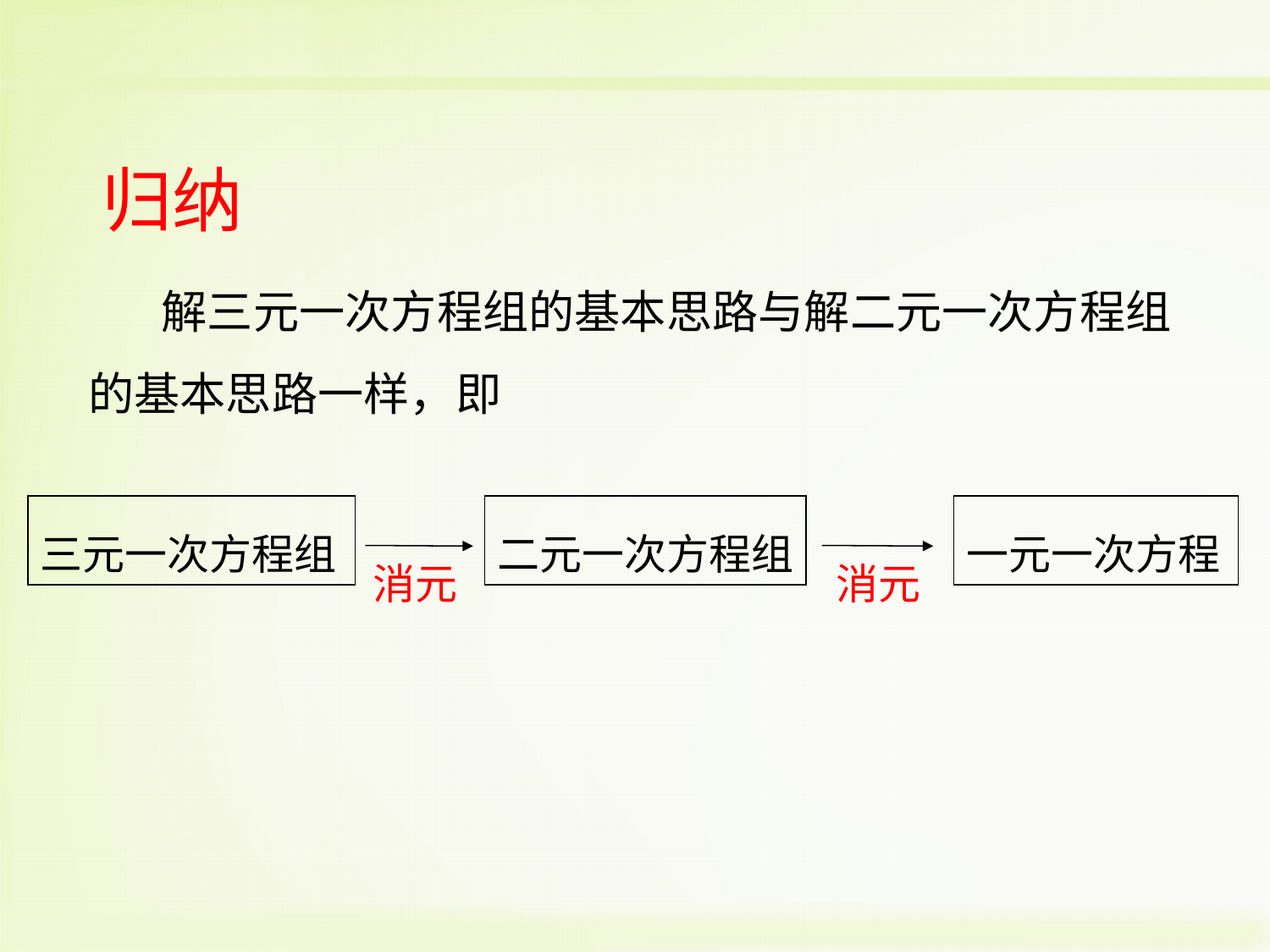

归纳
      解三元一次方程组的基本思路与解二元一次方程组的基本思路一样，即
三元一次方程组
二元一次方程组
一元一次方程
消元
消元